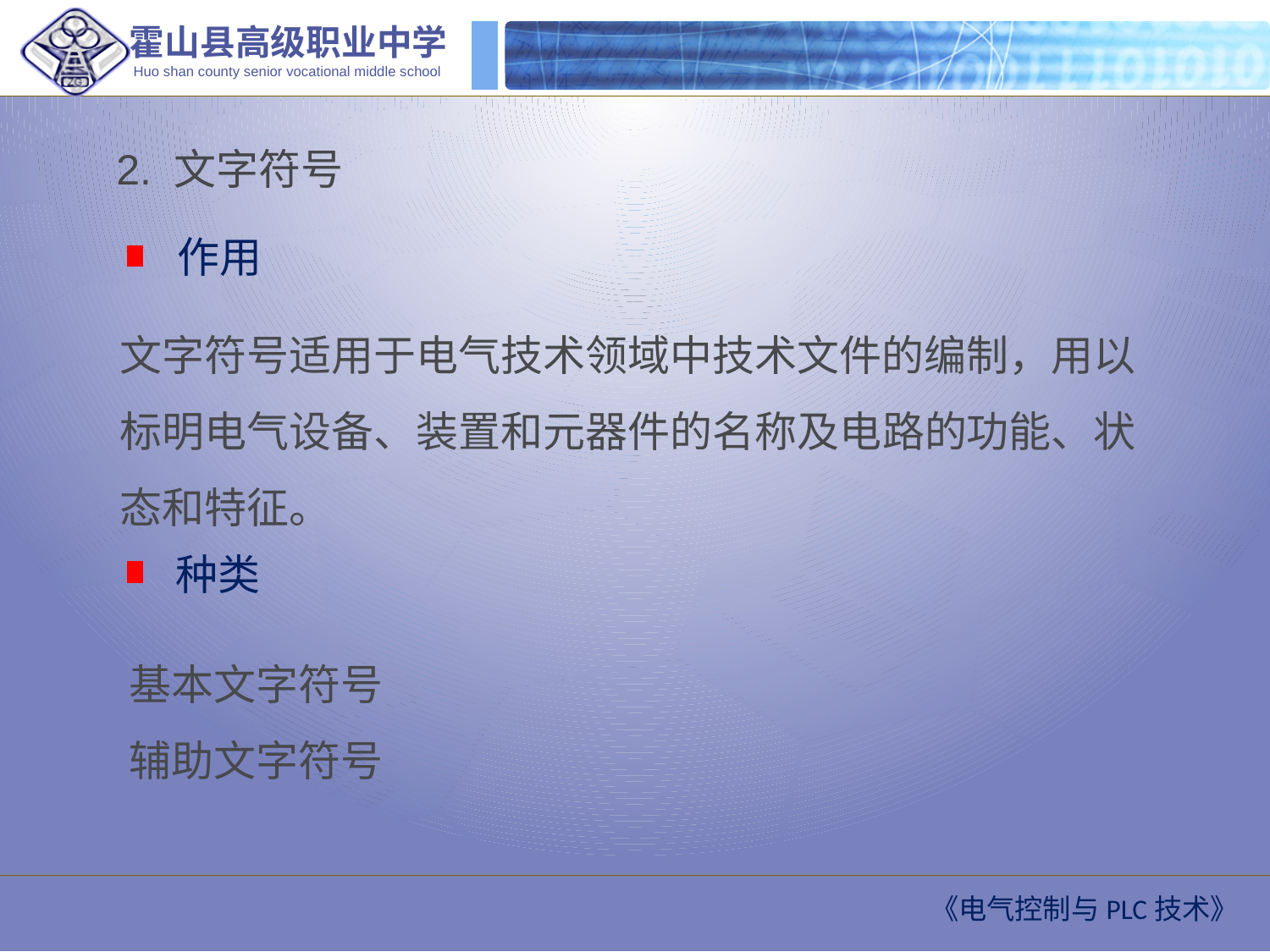

2. 文字符号
作用

文字符号适用于电气技术领域中技术文件的编制，用以标明电气设备、装置和元器件的名称及电路的功能、状态和特征。

种类

基本文字符号
辅助文字符号